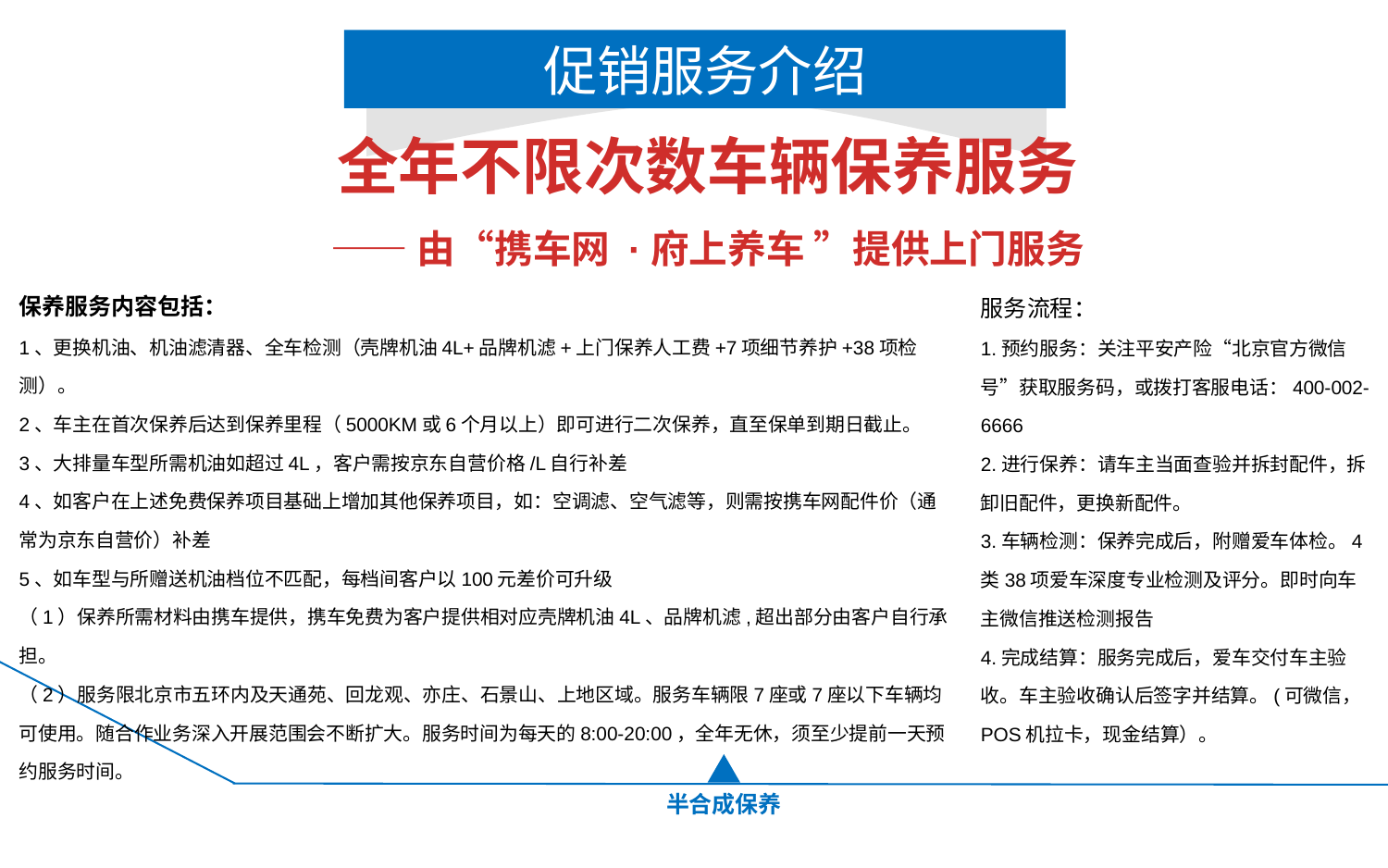

促销服务介绍

全年不限次数车辆保养服务
——由“携车网 ·府上养车 ”提供上门服务
保养服务内容包括：
1、更换机油、机油滤清器、全车检测（壳牌机油4L+品牌机滤+上门保养人工费+7项细节养护+38项检测）。
2、车主在首次保养后达到保养里程（5000KM或6个月以上）即可进行二次保养，直至保单到期日截止。
3、大排量车型所需机油如超过4L，客户需按京东自营价格/L自行补差
4、如客户在上述免费保养项目基础上增加其他保养项目，如：空调滤、空气滤等，则需按携车网配件价（通常为京东自营价）补差
5、如车型与所赠送机油档位不匹配，每档间客户以100元差价可升级
（1）保养所需材料由携车提供，携车免费为客户提供相对应壳牌机油4L、品牌机滤,超出部分由客户自行承担。
（2）服务限北京市五环内及天通苑、回龙观、亦庄、石景山、上地区域。服务车辆限7座或7座以下车辆均可使用。随合作业务深入开展范围会不断扩大。服务时间为每天的8:00-20:00，全年无休，须至少提前一天预约服务时间。
服务流程：
1.预约服务：关注平安产险“北京官方微信号”获取服务码，或拨打客服电话：400-002-6666
2.进行保养：请车主当面查验并拆封配件，拆卸旧配件，更换新配件。
3.车辆检测：保养完成后，附赠爱车体检。4类38项爱车深度专业检测及评分。即时向车主微信推送检测报告
4.完成结算：服务完成后，爱车交付车主验收。车主验收确认后签字并结算。(可微信，POS机拉卡，现金结算）。

半合成保养